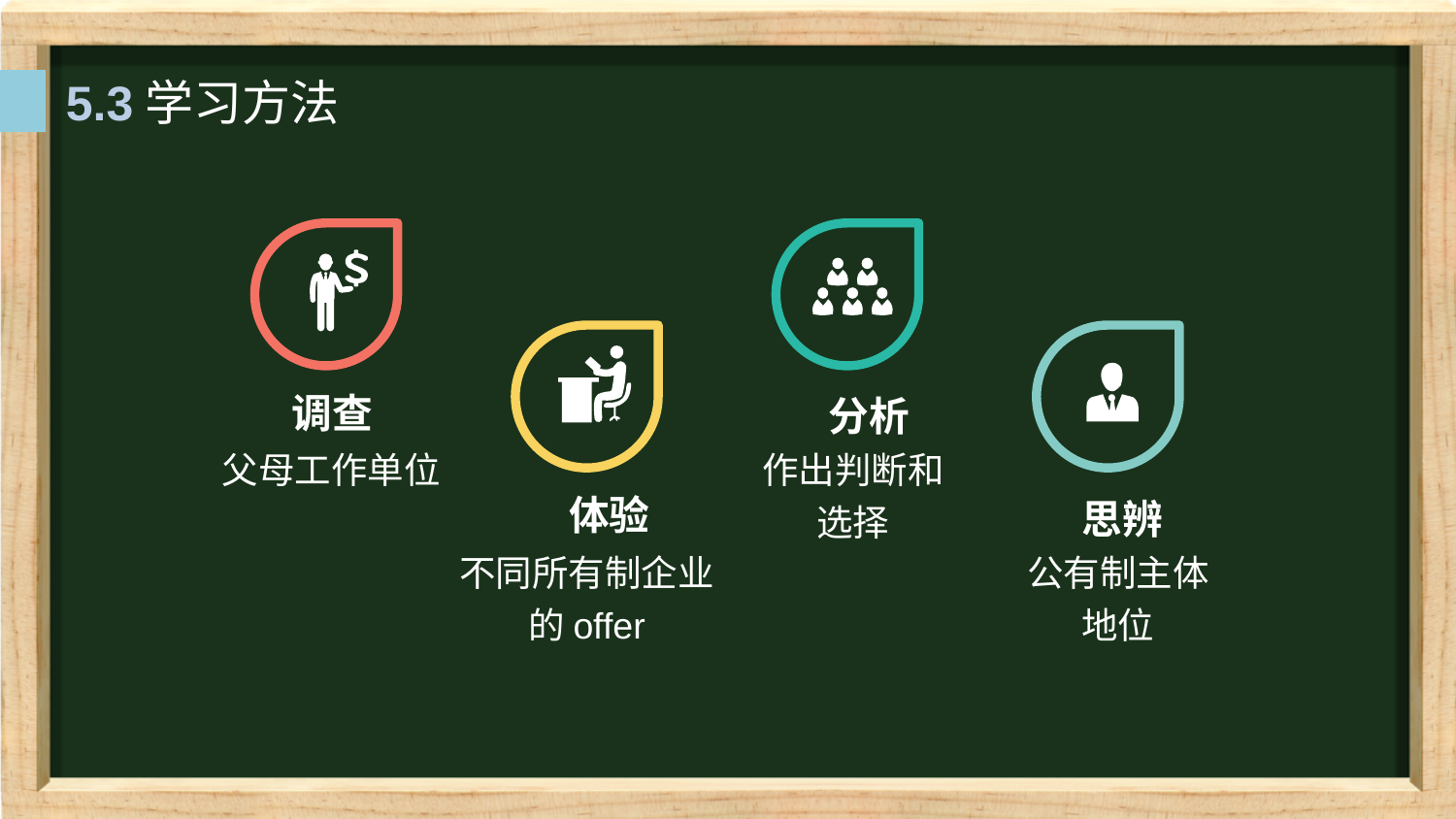

5.3学习方法

调查
分析
父母工作单位
作出判断和选择
体验
思辨
不同所有制企业的offer
公有制主体地位